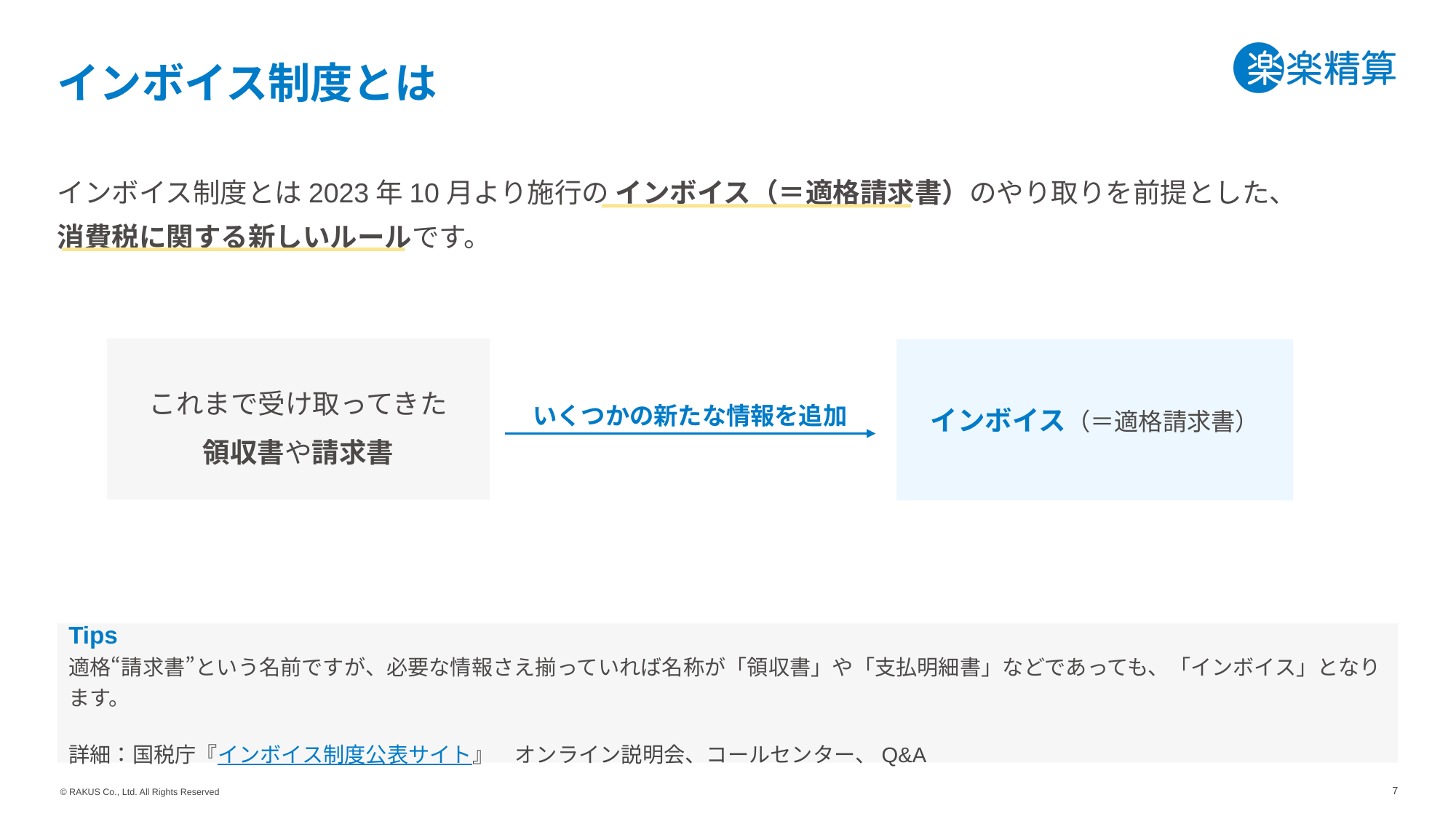

# インボイス制度とは
インボイス制度とは2023年10月より施行の インボイス（＝適格請求書）のやり取りを前提とした、
消費税に関する新しいルールです。

これまで受け取ってきた
領収書や請求書
インボイス（＝適格請求書）
いくつかの新たな情報を追加
Tips
適格“請求書”という名前ですが、必要な情報さえ揃っていれば名称が「領収書」や「支払明細書」などであっても、「インボイス」となります。
詳細：国税庁『インボイス制度公表サイト』　オンライン説明会、コールセンター、Q&A

7